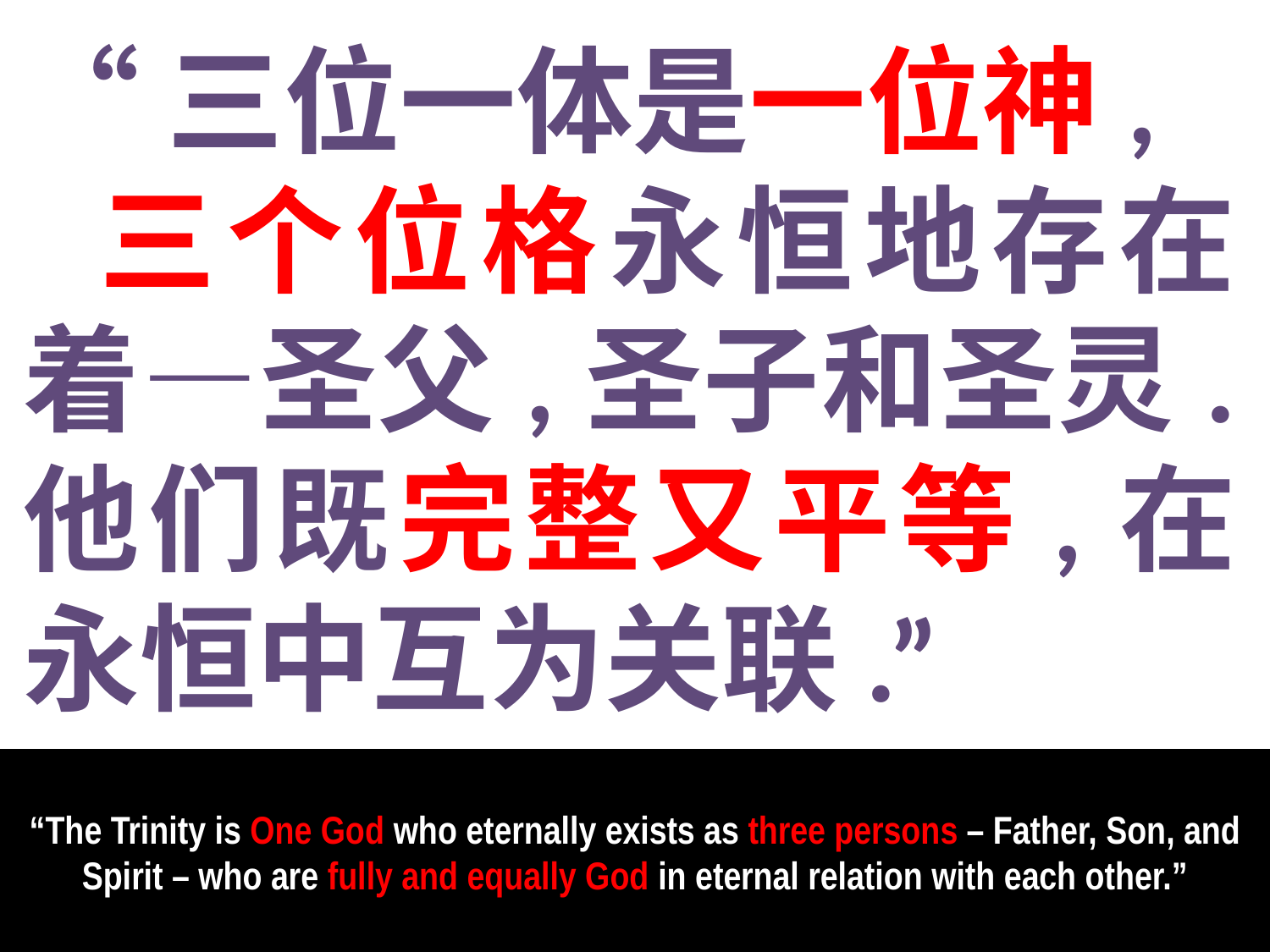

# “三位一体是一位神,     三个位格永恒地存在着—圣父,圣子和圣灵. 他们既完整又平等,在永恒中互为关联.”
“The Trinity is One God who eternally exists as three persons – Father, Son, and Spirit – who are fully and equally God in eternal relation with each other.”